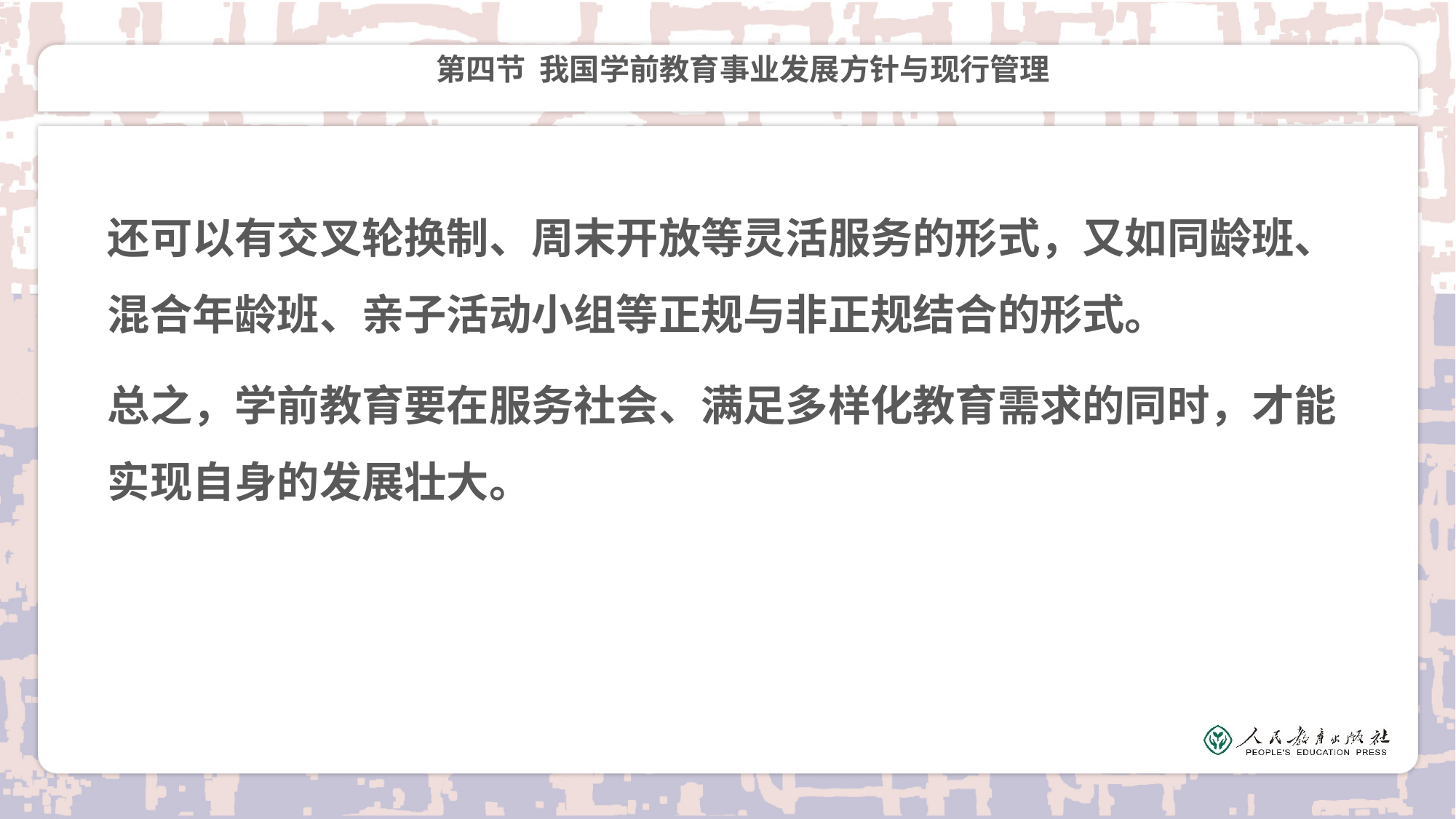

# 第四节  我国学前教育事业发展方针与现行管理
还可以有交叉轮换制、周末开放等灵活服务的形式，又如同龄班、混合年龄班、亲子活动小组等正规与非正规结合的形式。
总之，学前教育要在服务社会、满足多样化教育需求的同时，才能实现自身的发展壮大。